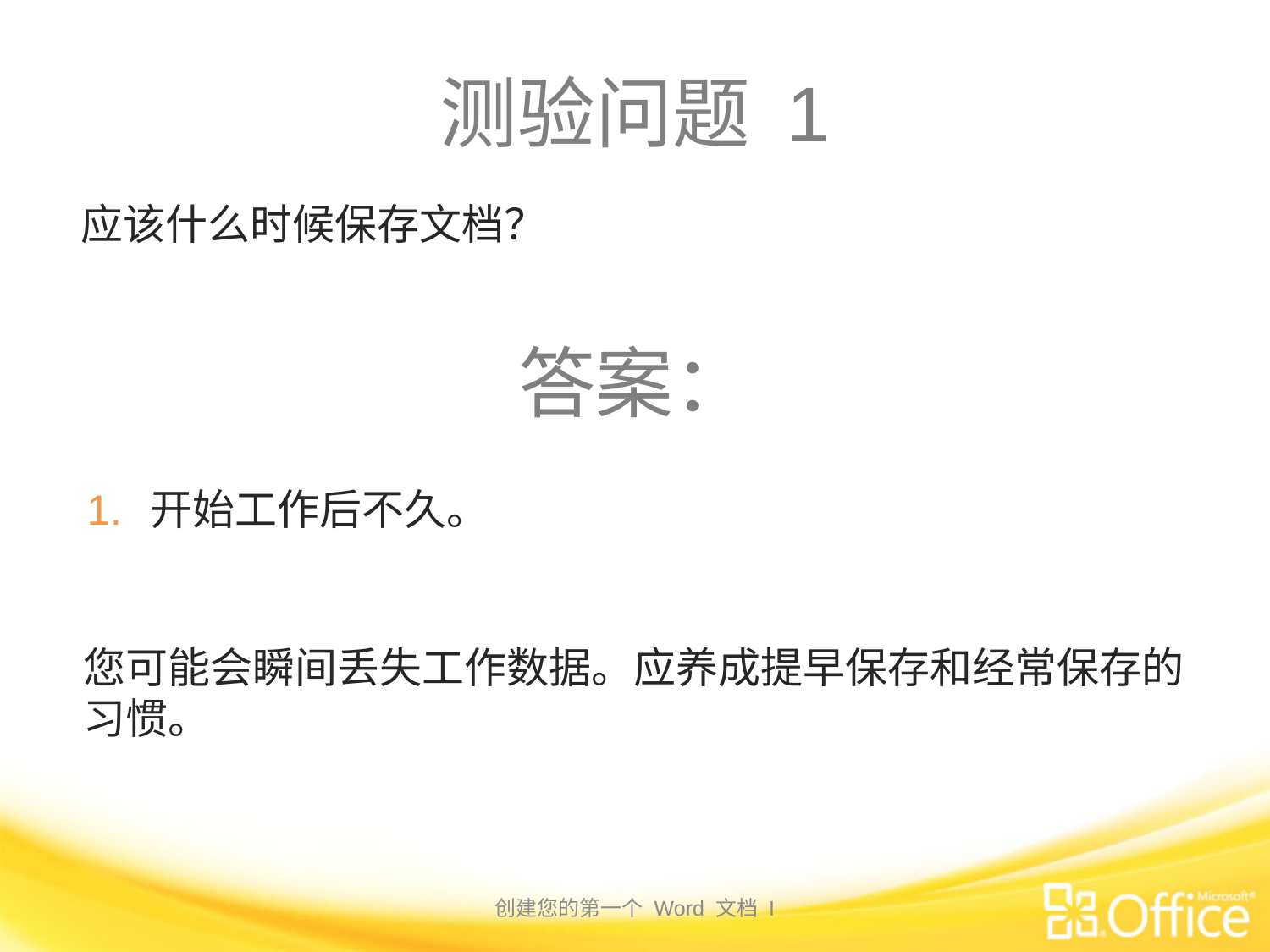

# 测验问题 1
应该什么时候保存文档？
答案：
开始工作后不久。
您可能会瞬间丢失工作数据。应养成提早保存和经常保存的习惯。
创建您的第一个 Word 文档 I